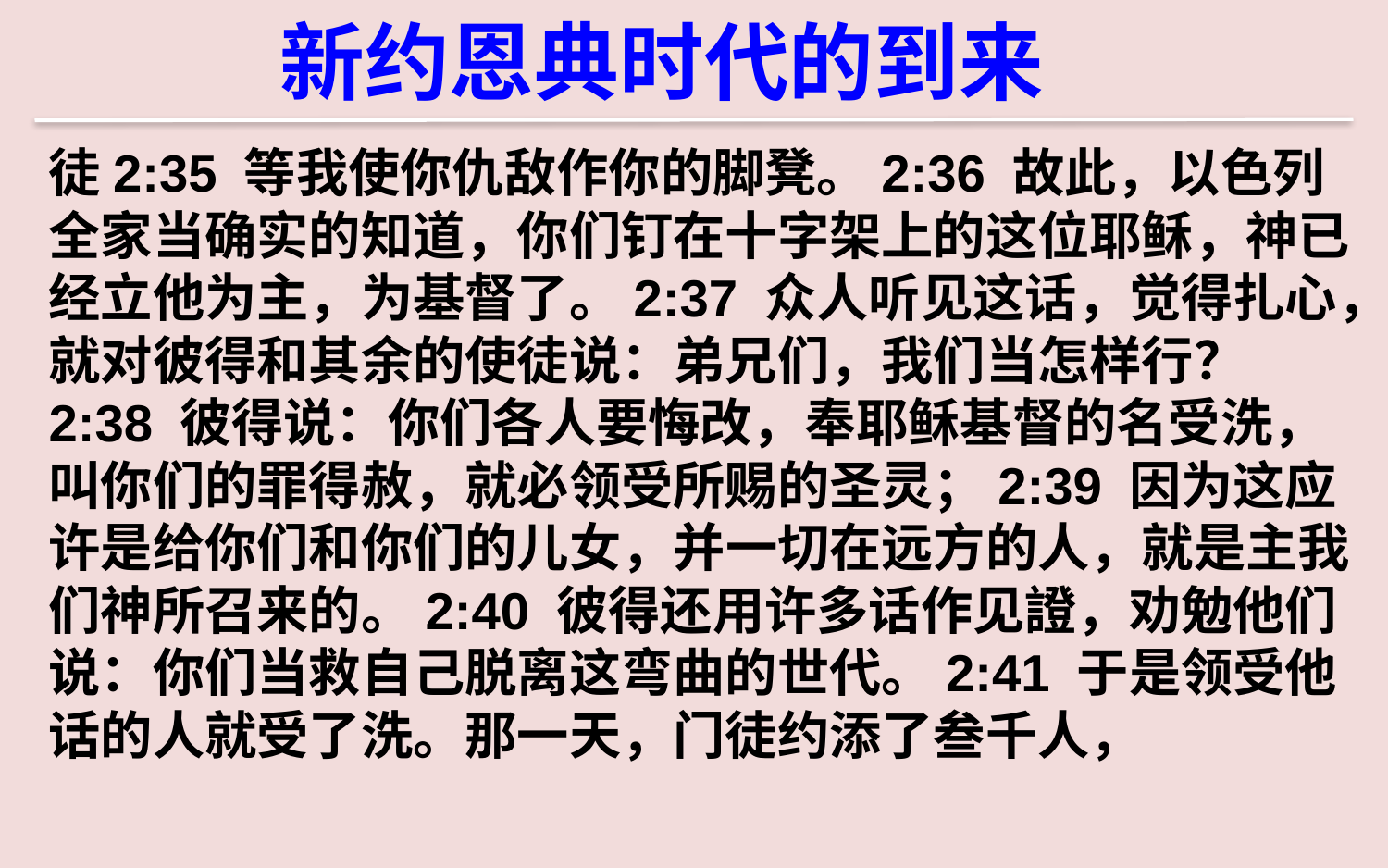

新约恩典时代的到来
徒2:35 等我使你仇敌作你的脚凳。2:36 故此，以色列全家当确实的知道，你们钉在十字架上的这位耶稣，神已经立他为主，为基督了。2:37 众人听见这话，觉得扎心，就对彼得和其余的使徒说：弟兄们，我们当怎样行？2:38 彼得说：你们各人要悔改，奉耶稣基督的名受洗，叫你们的罪得赦，就必领受所赐的圣灵；2:39 因为这应许是给你们和你们的儿女，并一切在远方的人，就是主我们神所召来的。2:40 彼得还用许多话作见證，劝勉他们说：你们当救自己脱离这弯曲的世代。2:41 于是领受他话的人就受了洗。那一天，门徒约添了叁千人，